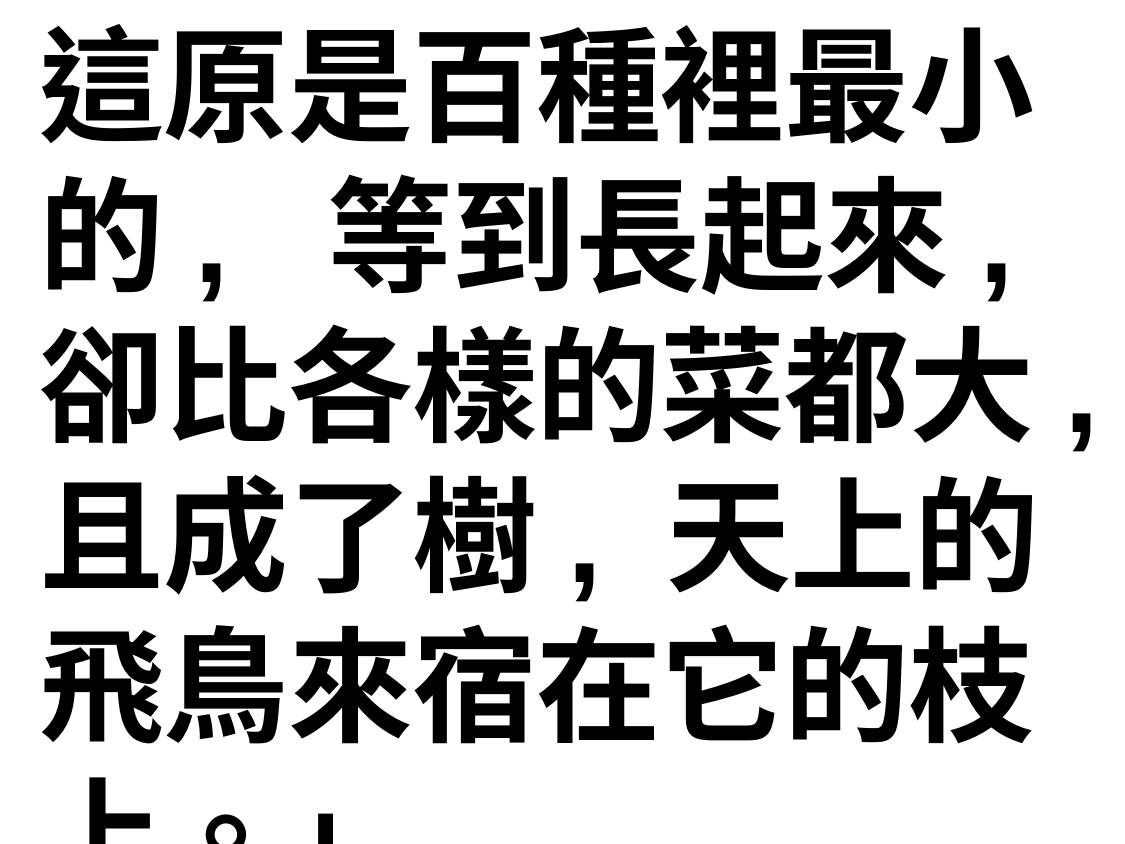

這原是百種裡最小的,  等到長起來, 卻比各樣的菜都大, 且成了樹, 天上的飛鳥來宿在它的枝上。」